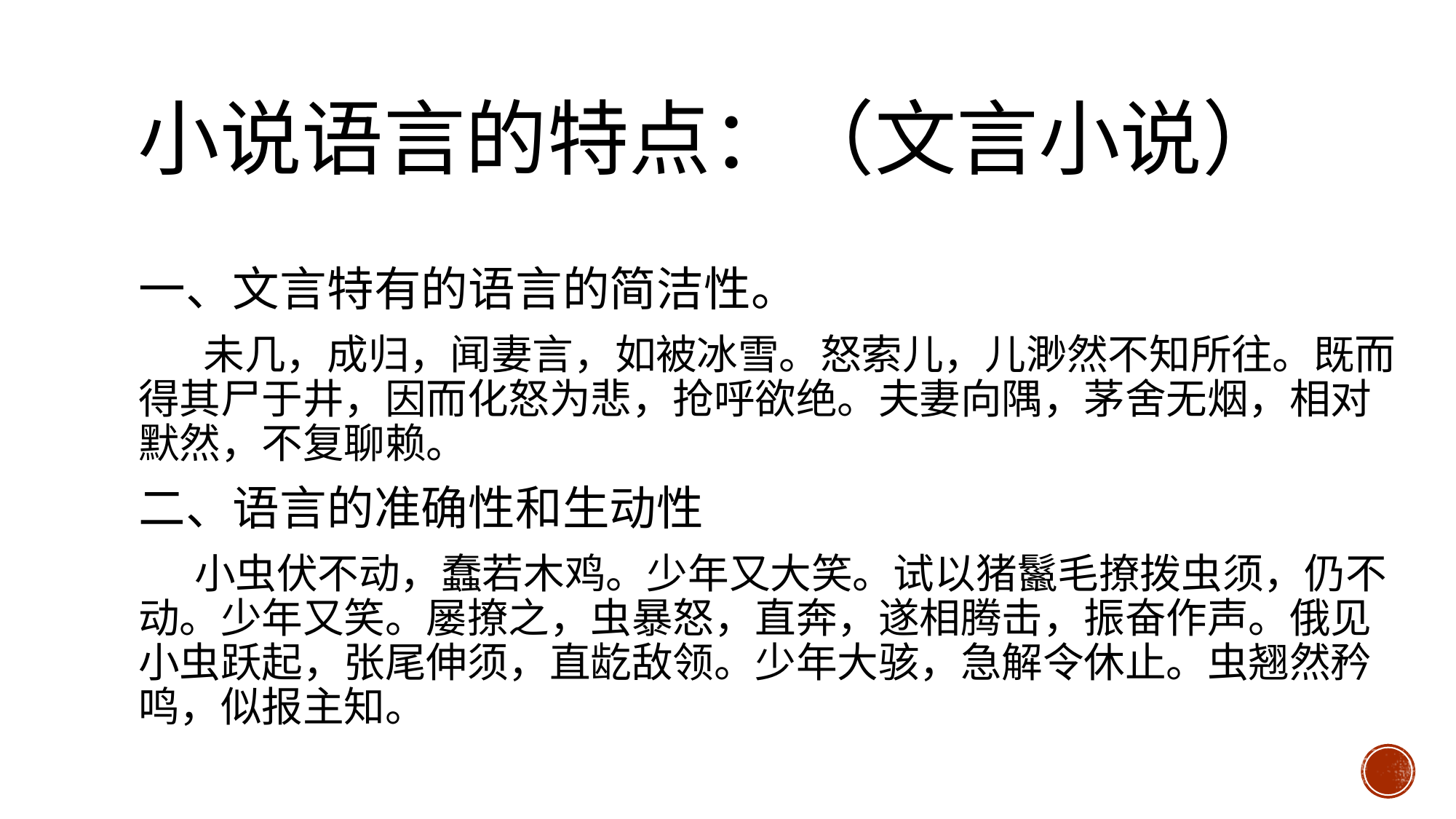

# 小说语言的特点：（文言小说）
一、文言特有的语言的简洁性。
      未几，成归，闻妻言，如被冰雪。怒索儿，儿渺然不知所往。既而得其尸于井，因而化怒为悲，抢呼欲绝。夫妻向隅，茅舍无烟，相对默然，不复聊赖。
二、语言的准确性和生动性
     小虫伏不动，蠢若木鸡。少年又大笑。试以猪鬣毛撩拨虫须，仍不动。少年又笑。屡撩之，虫暴怒，直奔，遂相腾击，振奋作声。俄见小虫跃起，张尾伸须，直龁敌领。少年大骇，急解令休止。虫翘然矜鸣，似报主知。